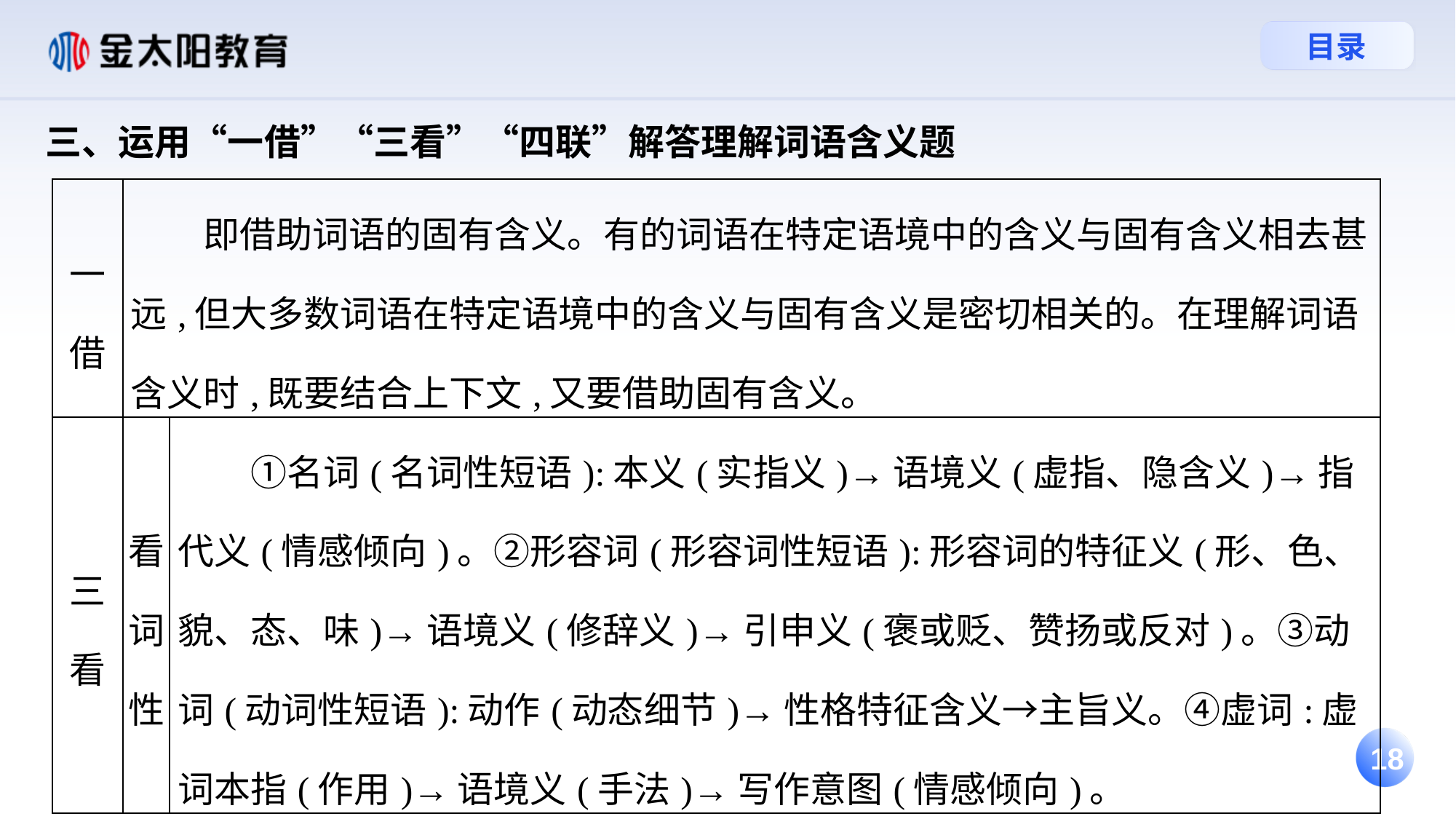

三、运用“一借”“三看”“四联”解答理解词语含义题

| 一借 | 即借助词语的固有含义。有的词语在特定语境中的含义与固有含义相去甚远,但大多数词语在特定语境中的含义与固有含义是密切相关的。在理解词语含义时,既要结合上下文,又要借助固有含义。 |  |
| --- | --- | --- |
| 三看 | 看词性 | ①名词(名词性短语):本义(实指义)→语境义(虚指、隐含义)→指代义(情感倾向)。②形容词(形容词性短语):形容词的特征义(形、色、貌、态、味)→语境义(修辞义)→引申义(褒或贬、赞扬或反对)。③动词(动词性短语):动作(动态细节)→性格特征含义→主旨义。④虚词:虚词本指(作用)→语境义(手法)→写作意图(情感倾向)。 |